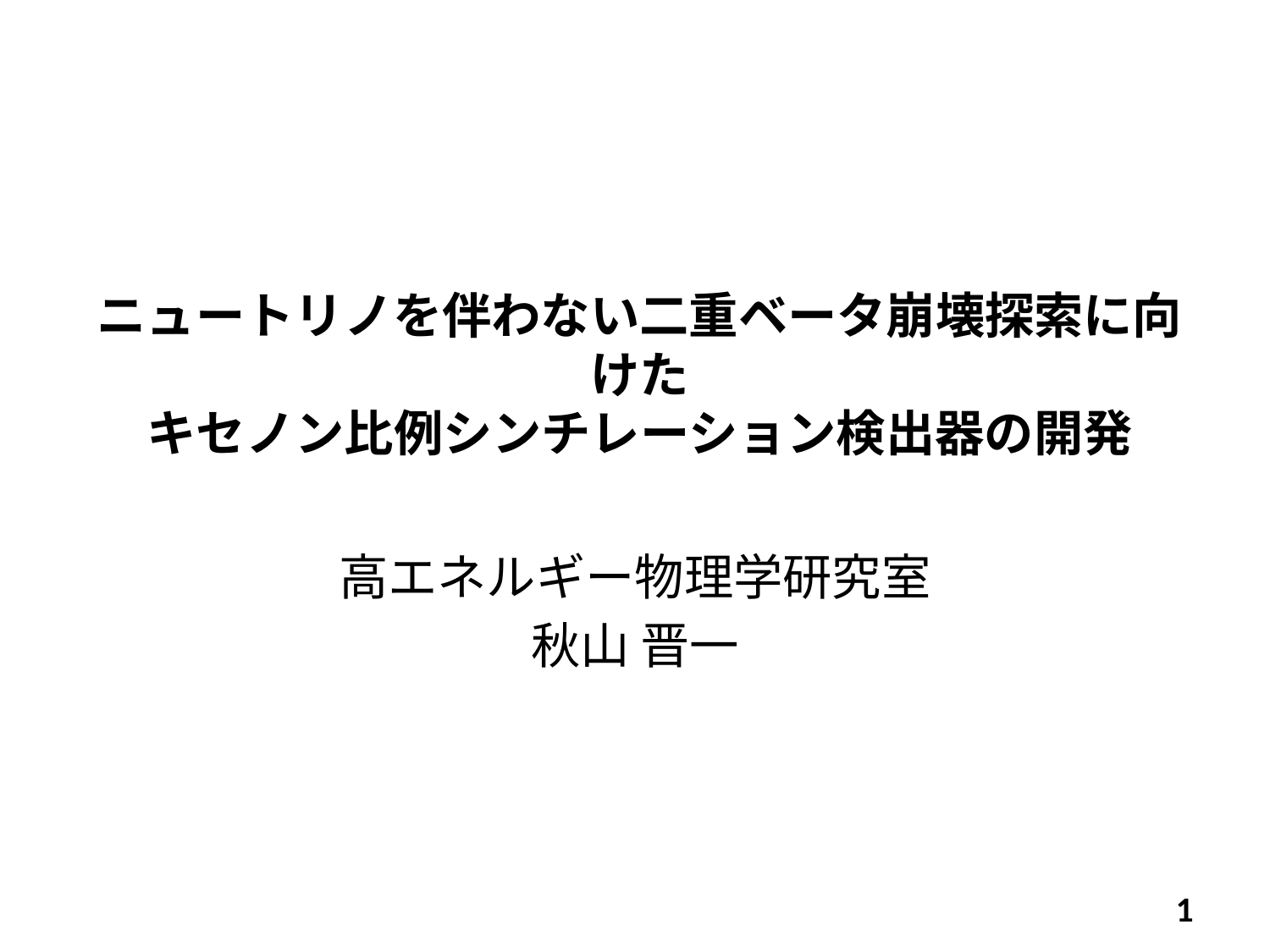

# ニュートリノを伴わない二重ベータ崩壊探索に向けた キセノン比例シンチレーション検出器の開発
高エネルギー物理学研究室
秋山 晋一
1